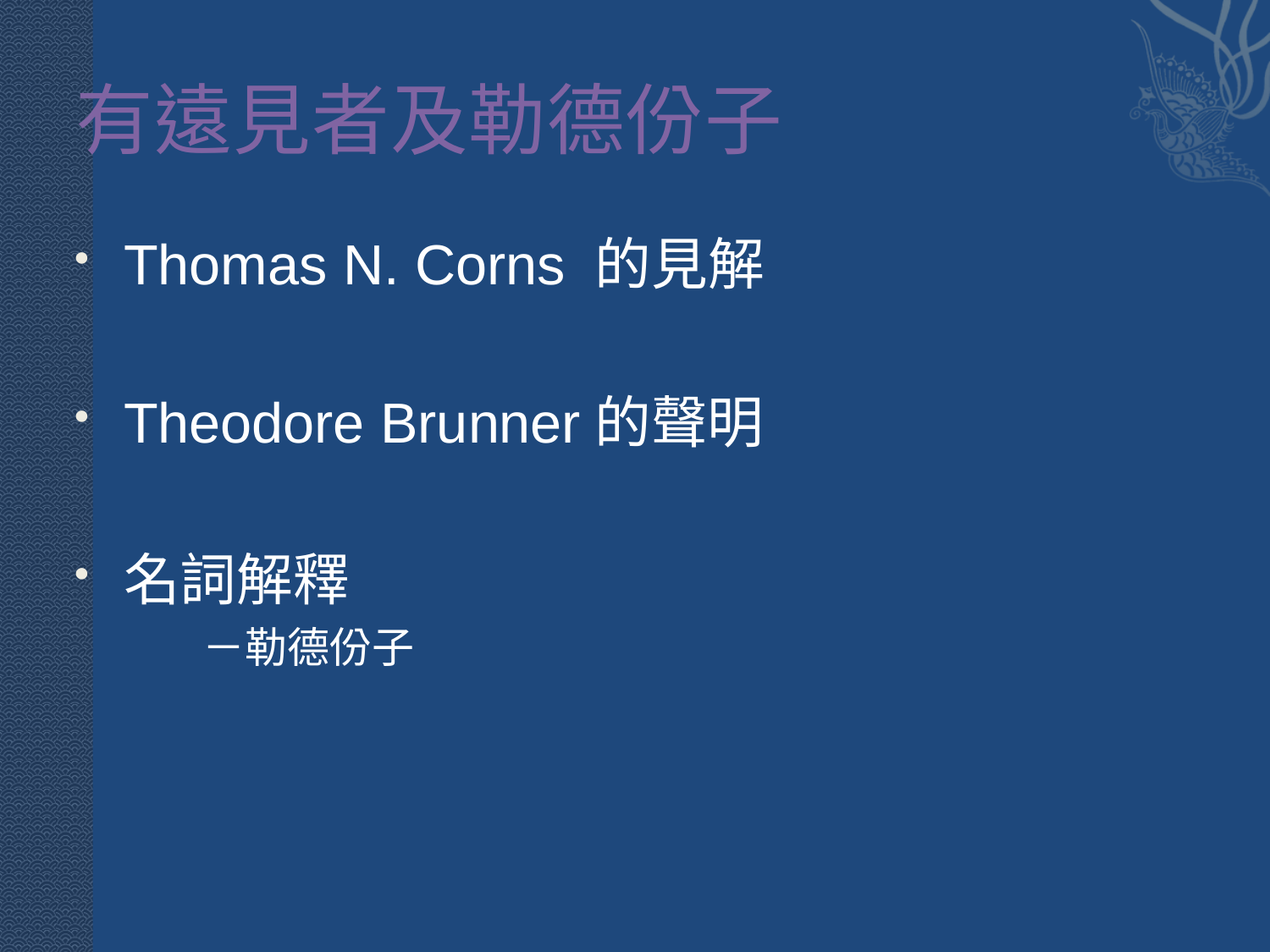

# 有遠見者及勒德份子
Thomas N. Corns 的見解

Theodore Brunner的聲明

名詞解釋
　　　－勒德份子